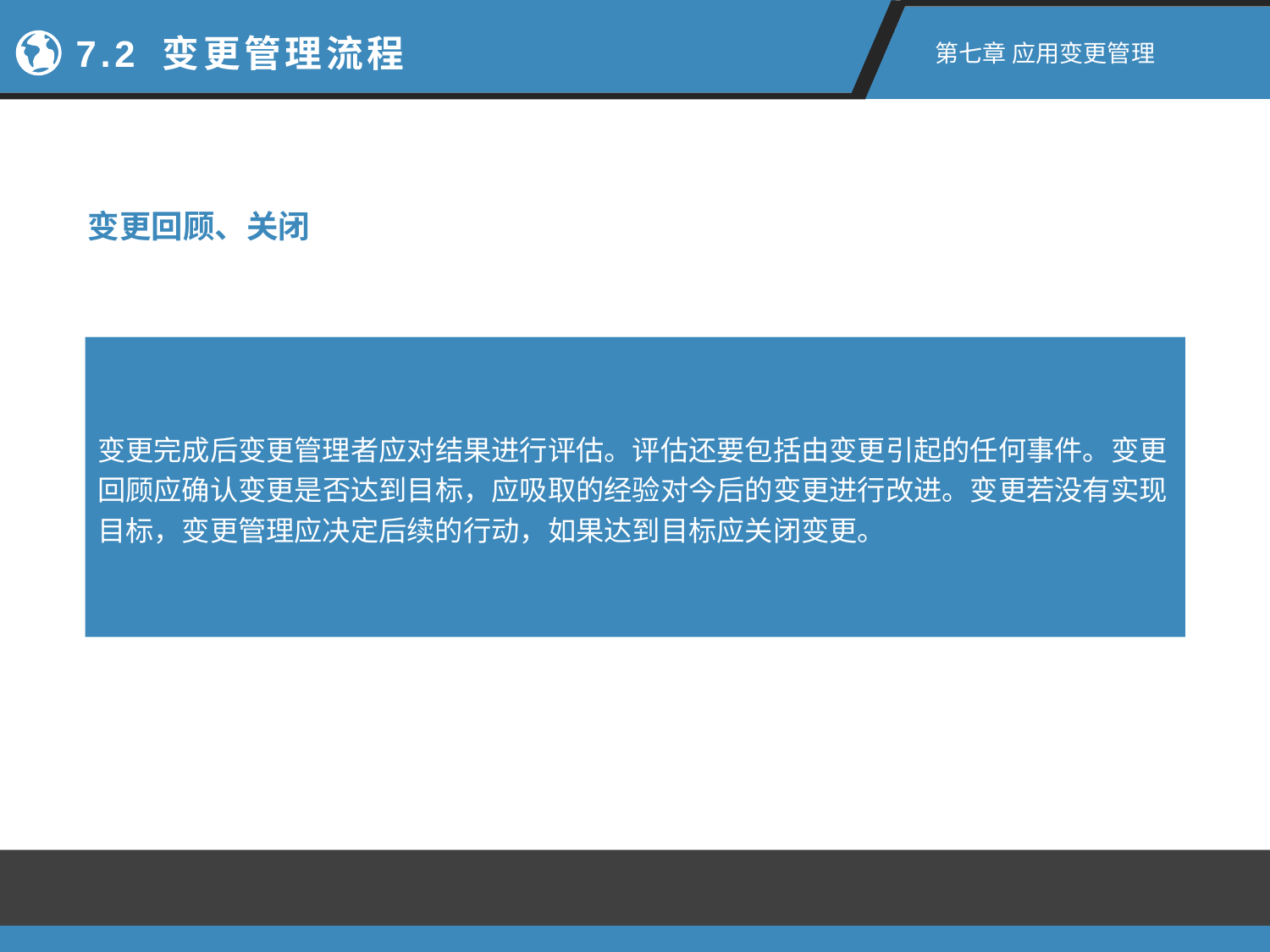

7.2 变更管理流程

第七章 应用变更管理
变更回顾、关闭
变更完成后变更管理者应对结果进行评估。评估还要包括由变更引起的任何事件。变更回顾应确认变更是否达到目标，应吸取的经验对今后的变更进行改进。变更若没有实现目标，变更管理应决定后续的行动，如果达到目标应关闭变更。